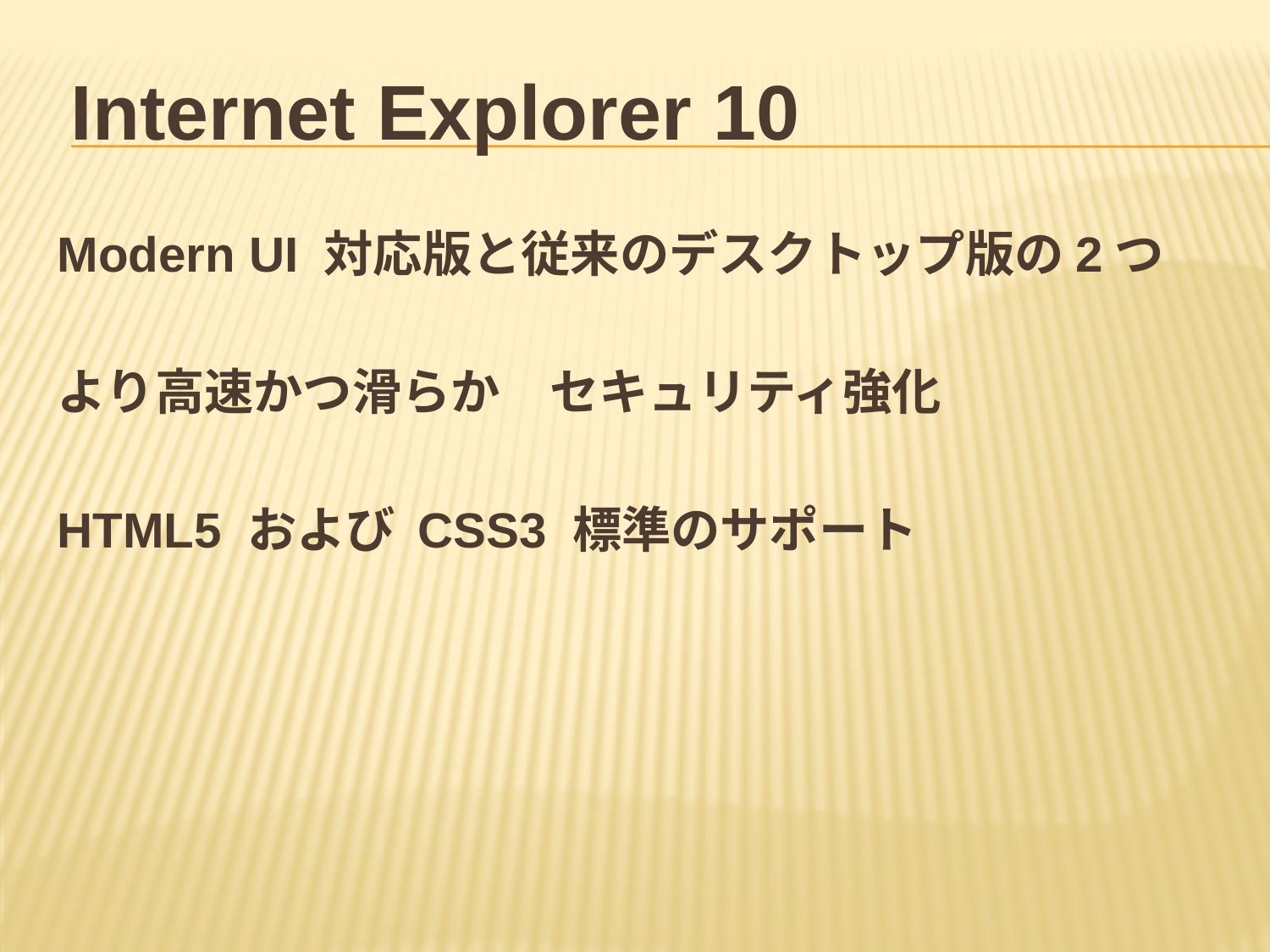

Internet Explorer 10

Modern UI 対応版と従来のデスクトップ版の2つ

より高速かつ滑らか　セキュリティ強化

HTML5 および CSS3 標準のサポート